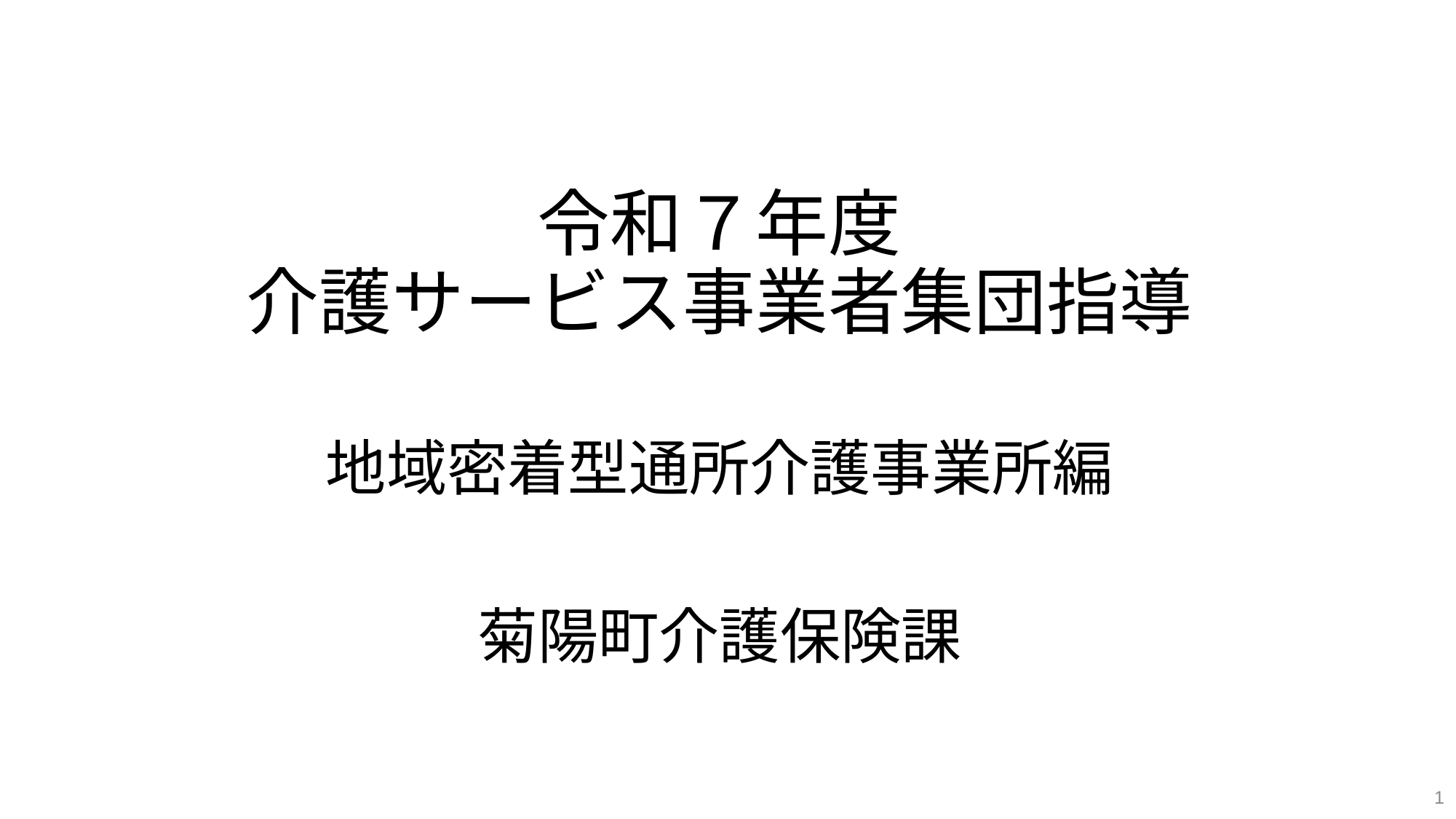

# 令和７年度 介護サービス事業者集団指導
地域密着型通所介護事業所編
菊陽町介護保険課
1